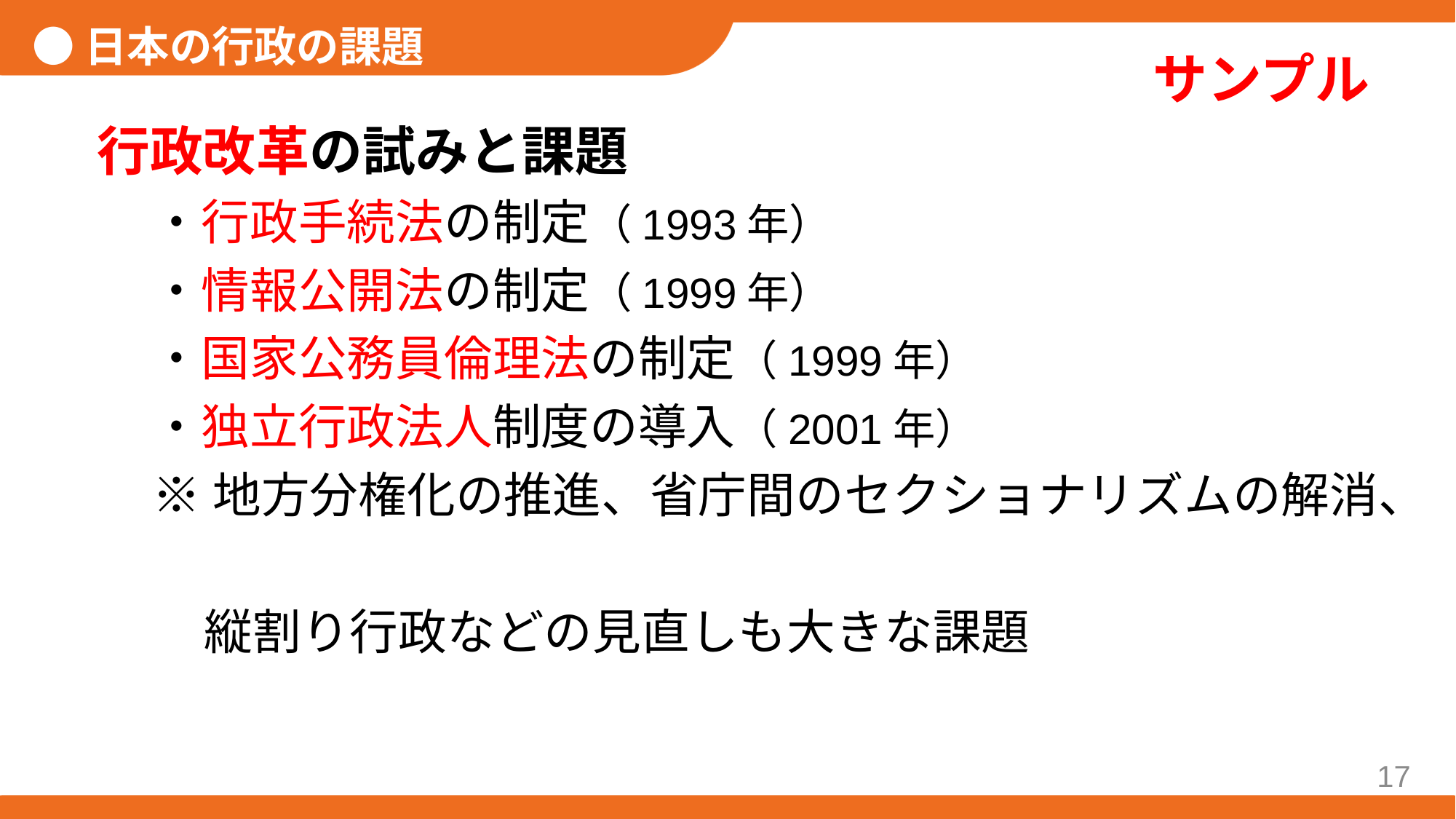

●日本の行政の課題
行政改革の試みと課題
・行政手続法の制定（1993年）
・情報公開法の制定（1999年）
・国家公務員倫理法の制定（1999年）
・独立行政法人制度の導入（2001年）
※地方分権化の推進、省庁間のセクショナリズムの解消、
縦割り行政などの見直しも大きな課題